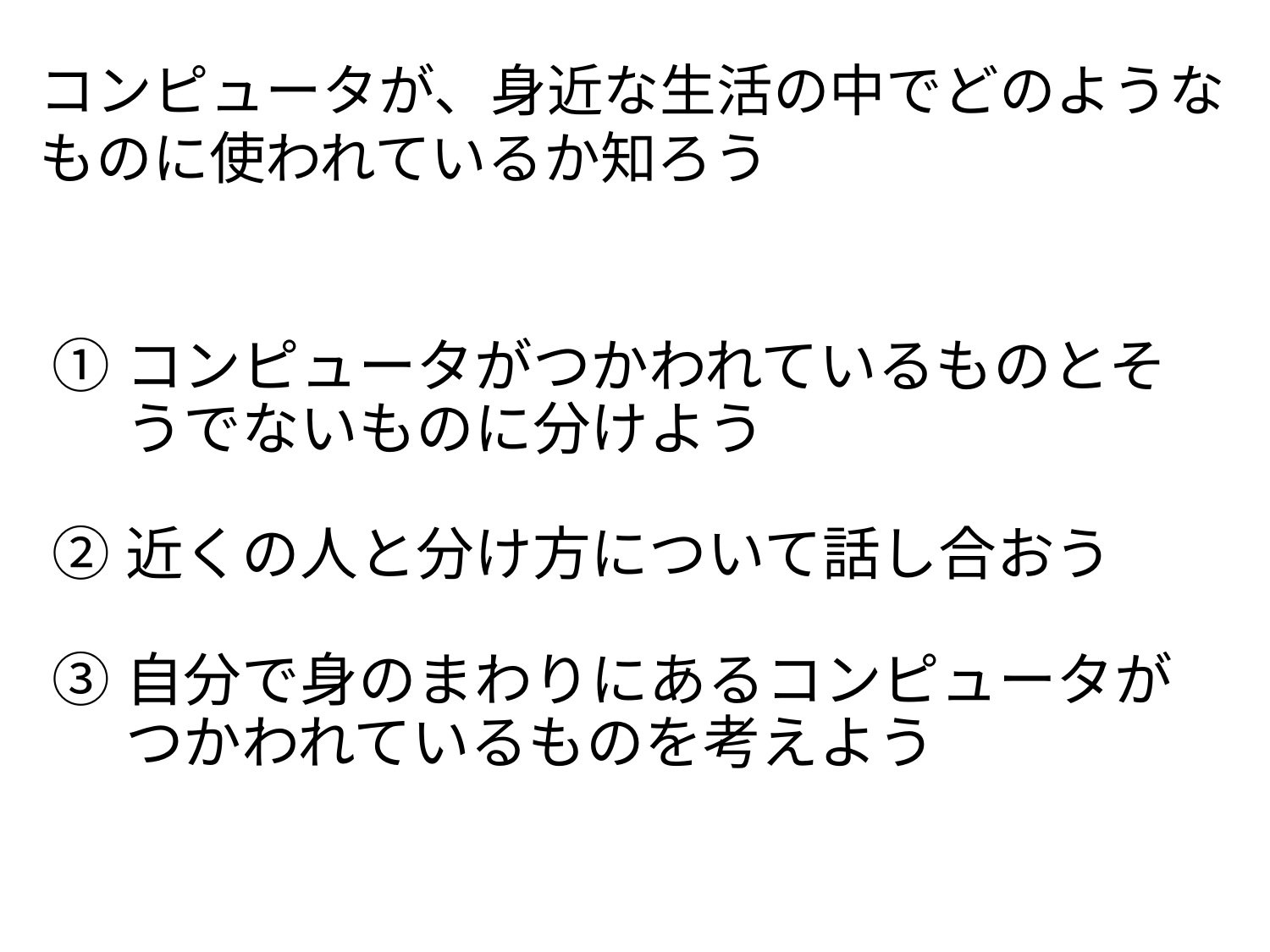

コンピュータが、身近な生活の中でどのようなものに使われているか知ろう
コンピュータがつかわれているものとそうでないものに分けよう

近くの人と分け方について話し合おう

自分で身のまわりにあるコンピュータがつかわれているものを考えよう